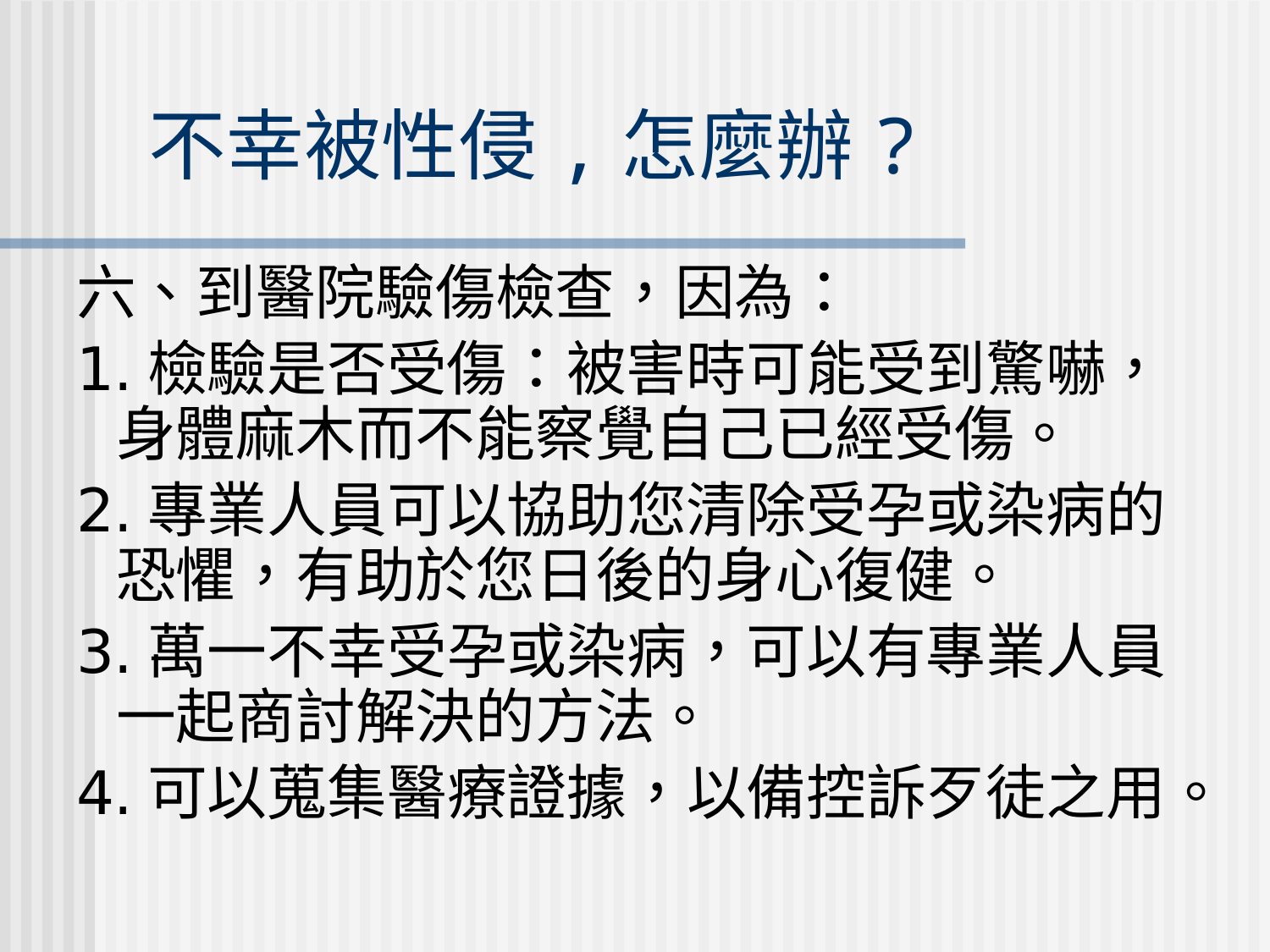

# 不幸被性侵,怎麼辦?
六、到醫院驗傷檢查，因為：
1.檢驗是否受傷：被害時可能受到驚嚇，
   身體麻木而不能察覺自己已經受傷。
2.專業人員可以協助您清除受孕或染病的
   恐懼，有助於您日後的身心復健。
3.萬一不幸受孕或染病，可以有專業人員
   一起商討解決的方法。
4.可以蒐集醫療證據，以備控訴歹徒之用。